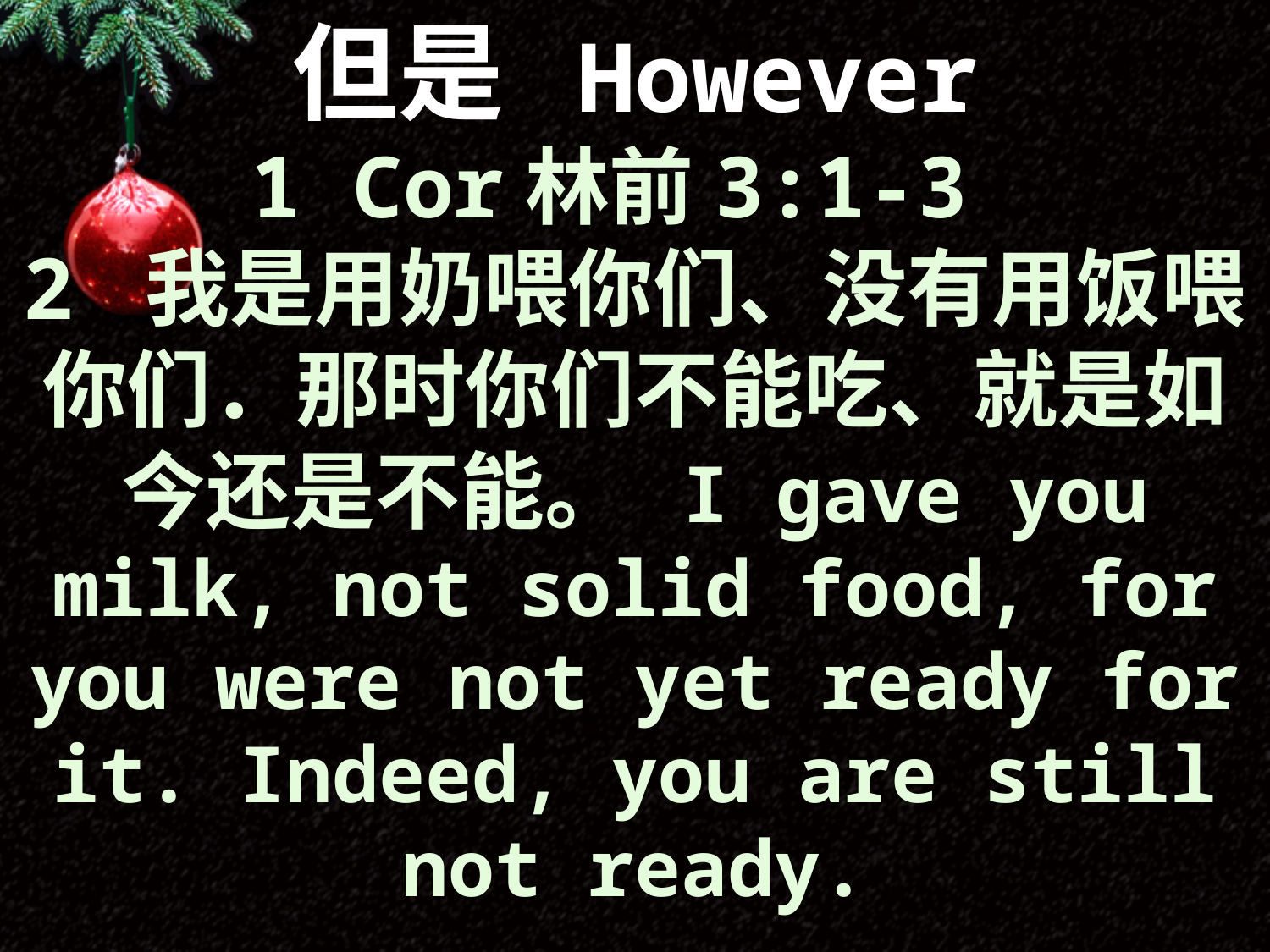

但是  However
1 Cor林前3:1-3
2 我是用奶喂你们、没有用饭喂你们．那时你们不能吃、就是如今还是不能。  I gave you milk, not solid food, for you were not yet ready for it. Indeed, you are still not ready.